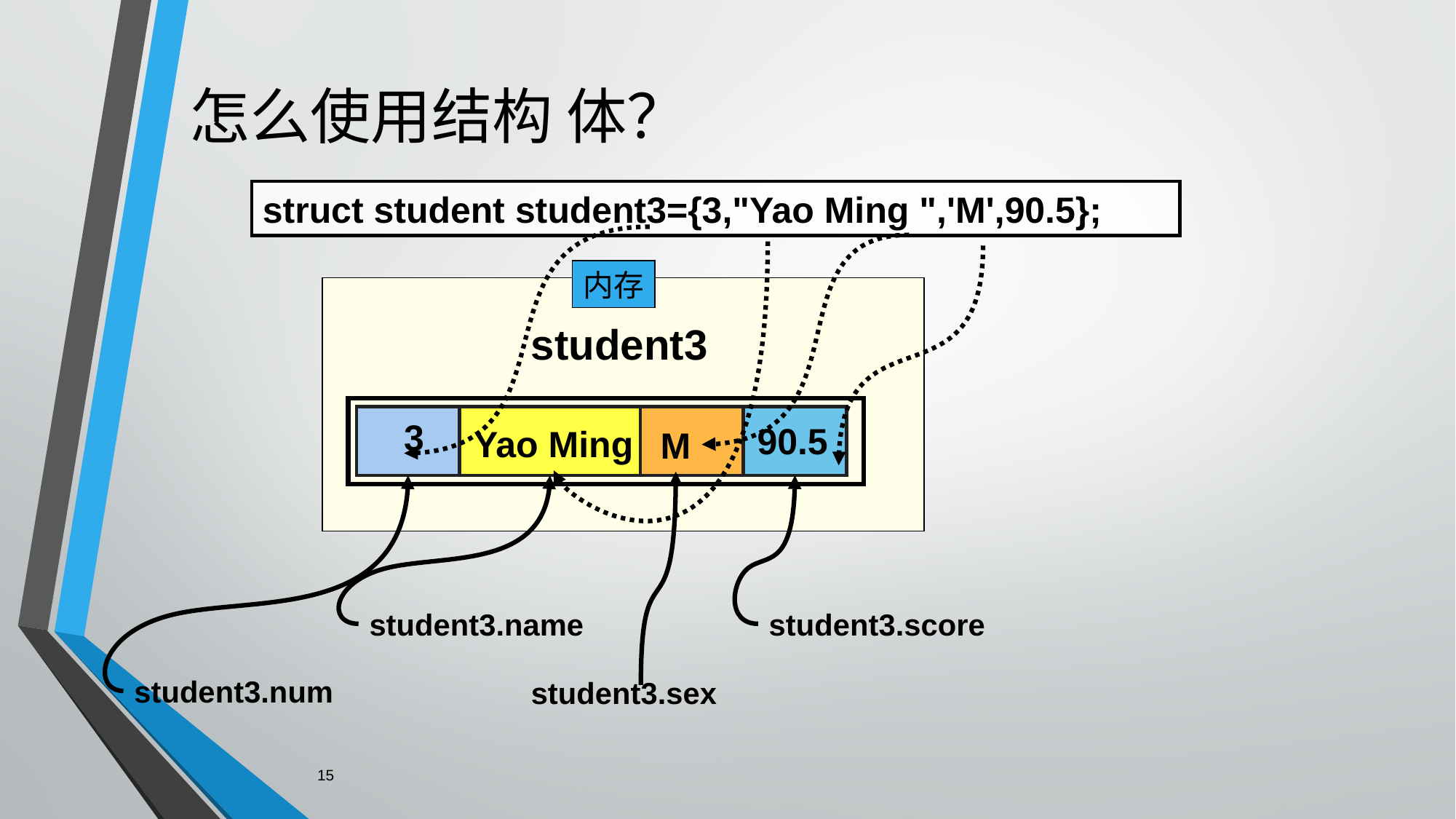

# 怎么使用结构 体？
struct student student3={3,"Yao Ming ",'M',90.5};
内存

student3

3
90.5
Yao Ming
M
student3.name
student3.score
student3.num
student3.sex
15